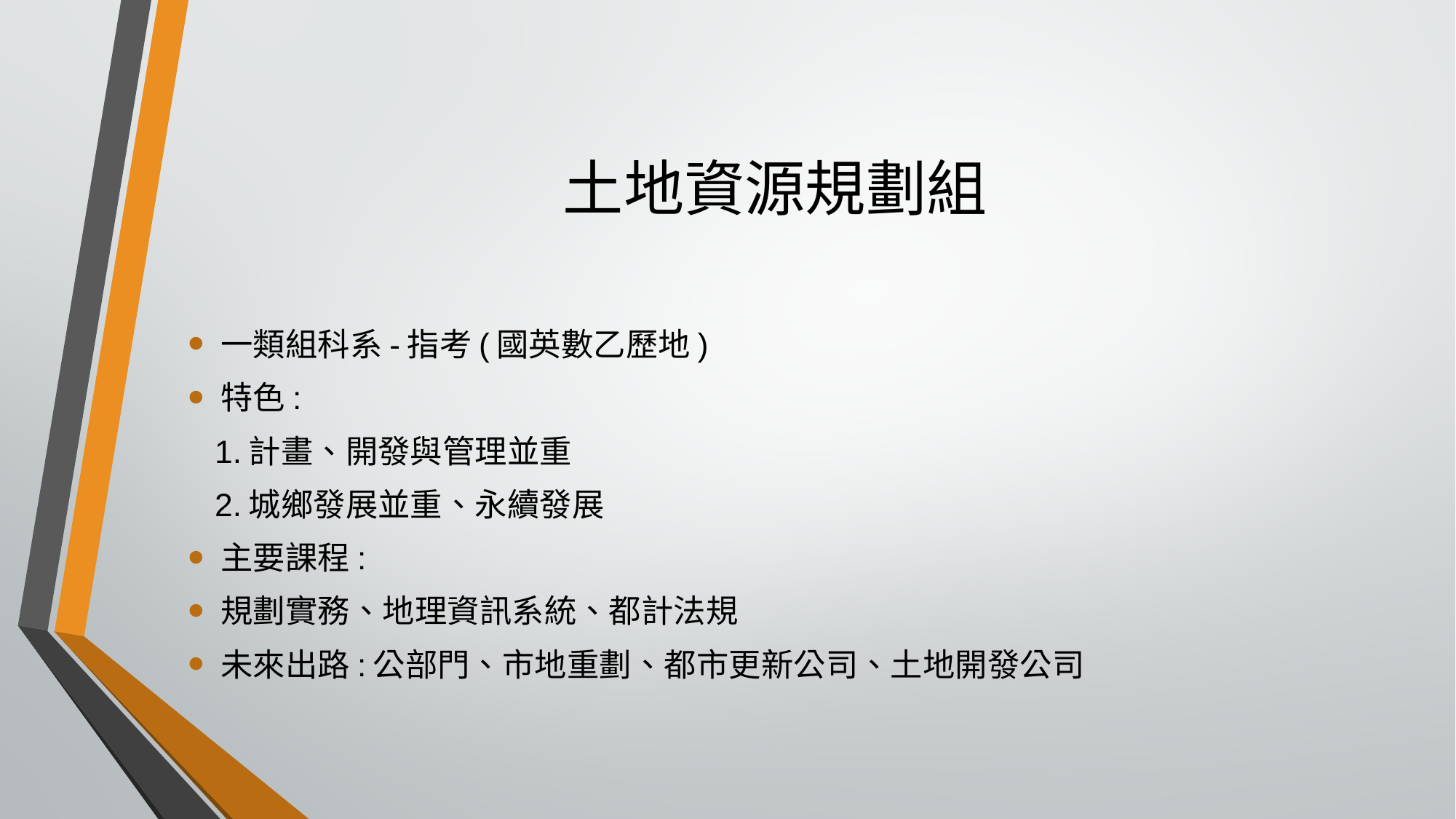

# 土地資源規劃組
一類組科系-指考(國英數乙歷地)
特色:
   1.計畫、開發與管理並重
   2.城鄉發展並重、永續發展
主要課程:
規劃實務、地理資訊系統、都計法規
未來出路:公部門、市地重劃、都市更新公司、土地開發公司